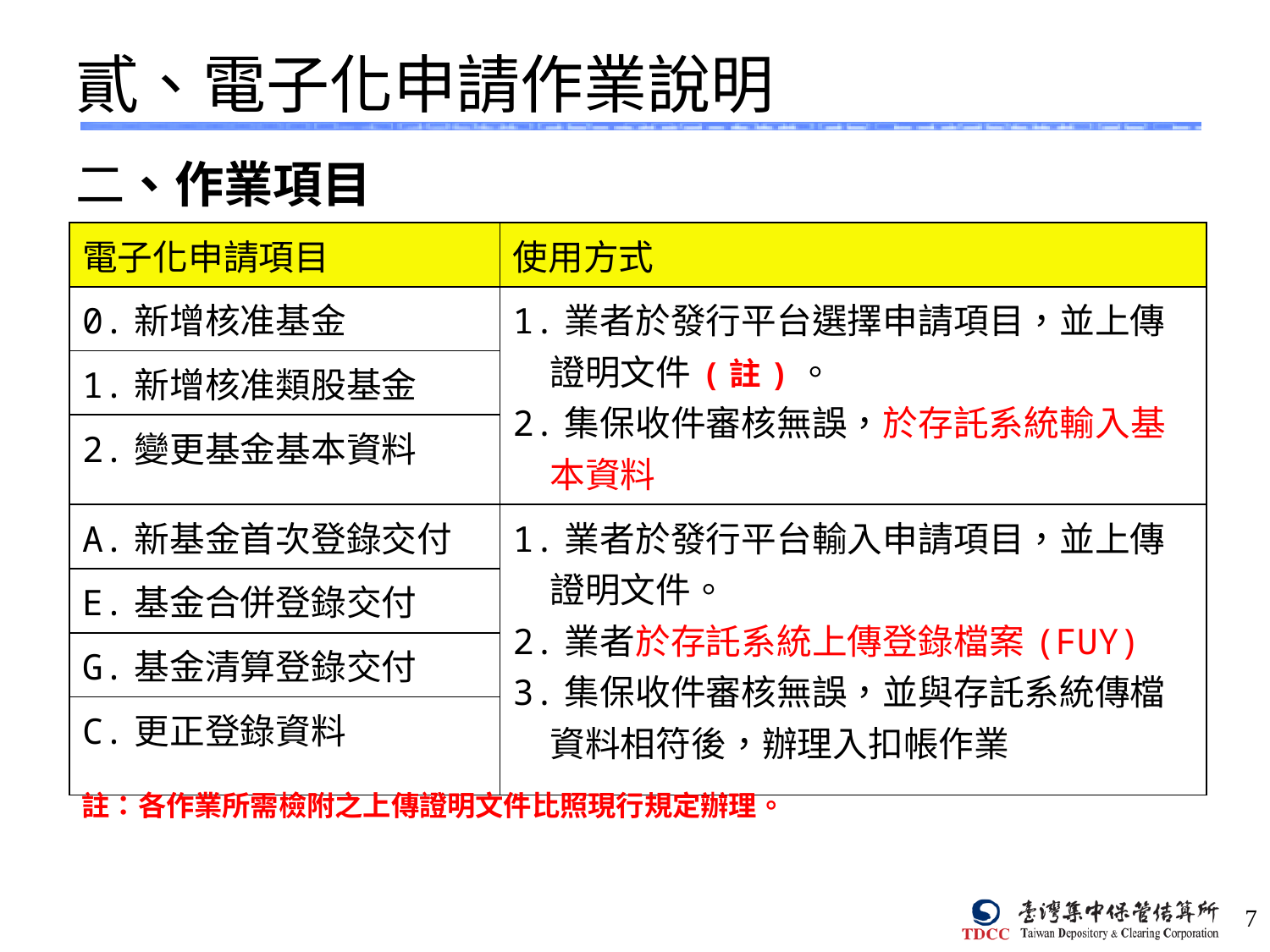

# 貳、電子化申請作業說明
二、作業項目

| 電子化申請項目 | 使用方式 |
| --- | --- |
| 0.新增核准基金 | 1.業者於發行平台選擇申請項目，並上傳證明文件(註)。 2.集保收件審核無誤，於存託系統輸入基本資料 |
| 1.新增核准類股基金 |  |
| 2.變更基金基本資料 |  |
| A.新基金首次登錄交付 | 1.業者於發行平台輸入申請項目，並上傳證明文件。 2.業者於存託系統上傳登錄檔案(FUY) 3.集保收件審核無誤，並與存託系統傳檔資料相符後，辦理入扣帳作業 |
| E.基金合併登錄交付 |  |
| G.基金清算登錄交付 |  |
| C.更正登錄資料 |  |
註：各作業所需檢附之上傳證明文件比照現行規定辦理。